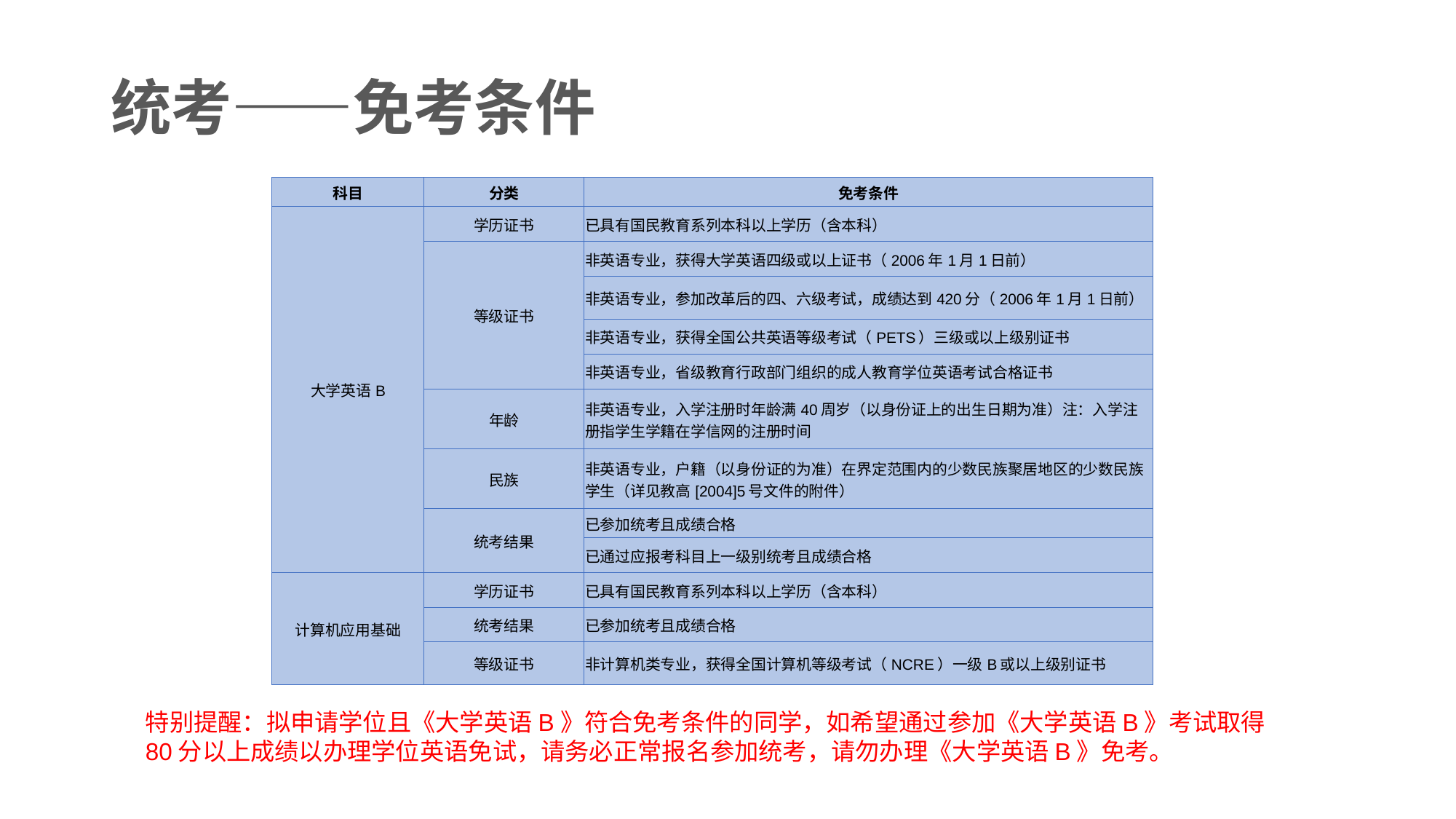

# 统考——免考条件
| 科目 | 分类 | 免考条件 |
| --- | --- | --- |
| 大学英语B | 学历证书 | 已具有国民教育系列本科以上学历（含本科） |
|  | 等级证书 | 非英语专业，获得大学英语四级或以上证书（2006年1月1日前） |
|  |  | 非英语专业，参加改革后的四、六级考试，成绩达到420分（2006年1月1日前） |
|  |  | 非英语专业，获得全国公共英语等级考试（PETS）三级或以上级别证书 |
|  |  | 非英语专业，省级教育行政部门组织的成人教育学位英语考试合格证书 |
|  | 年龄 | 非英语专业，入学注册时年龄满40周岁（以身份证上的出生日期为准）注：入学注册指学生学籍在学信网的注册时间 |
|  | 民族 | 非英语专业，户籍（以身份证的为准）在界定范围内的少数民族聚居地区的少数民族学生（详见教高[2004]5号文件的附件） |
|  | 统考结果 | 已参加统考且成绩合格 |
|  |  | 已通过应报考科目上一级别统考且成绩合格 |
| 计算机应用基础 | 学历证书 | 已具有国民教育系列本科以上学历（含本科） |
|  | 统考结果 | 已参加统考且成绩合格 |
|  | 等级证书 | 非计算机类专业，获得全国计算机等级考试（NCRE）一级B或以上级别证书 |
特别提醒：拟申请学位且《大学英语B》符合免考条件的同学，如希望通过参加《大学英语B》考试取得80分以上成绩以办理学位英语免试，请务必正常报名参加统考，请勿办理《大学英语B》免考。